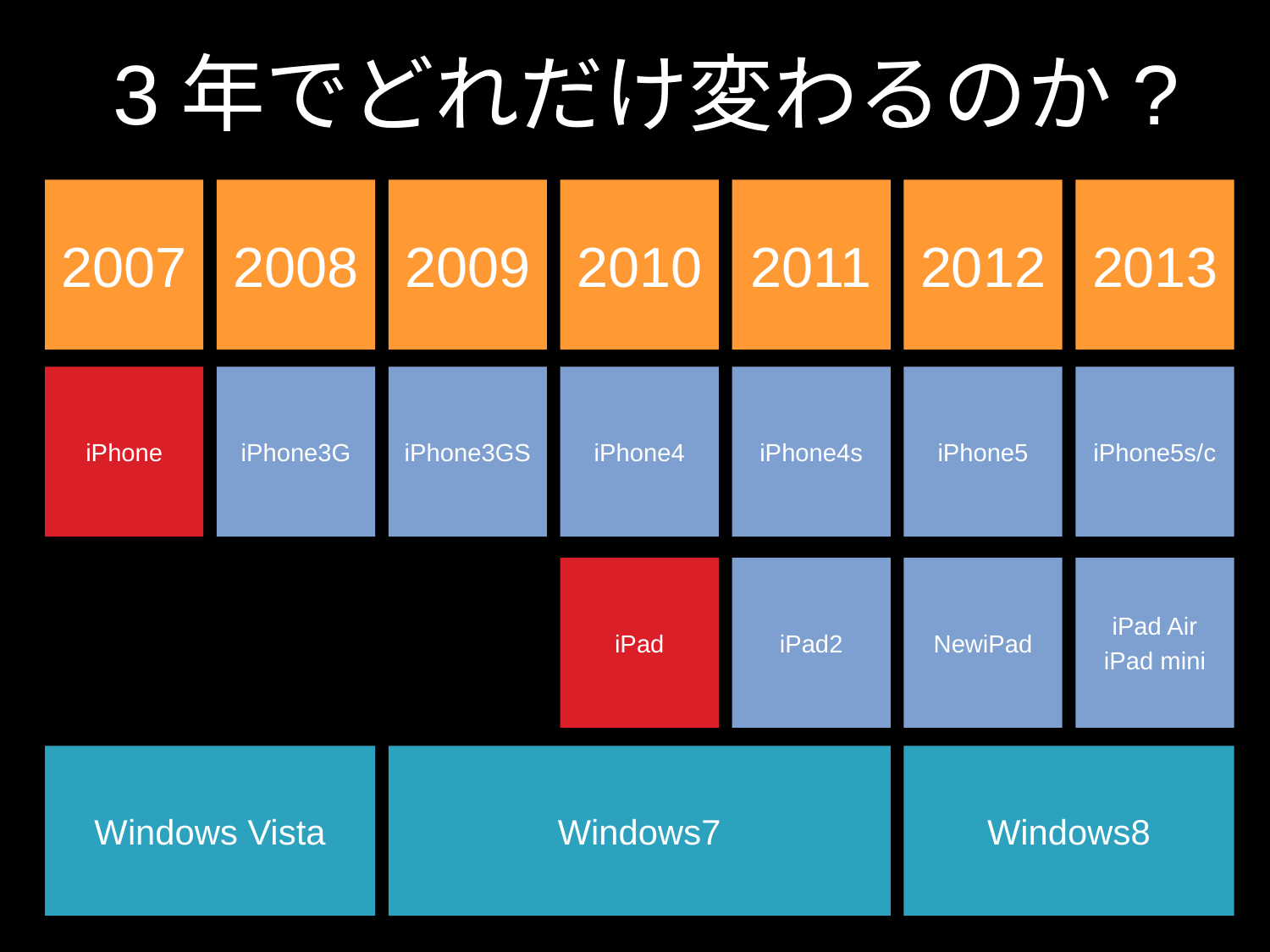

# 3年でどれだけ変わるのか?
2007
2010
2011
2008
2009
2012
2013
iPhone
iPhone4
iPhone4s
iPhone3G
iPhone3GS
iPhone5
iPhone5s/c
iPad
iPad2
NewiPad
iPad Air
iPad mini
Windows Vista
Windows7
Windows8